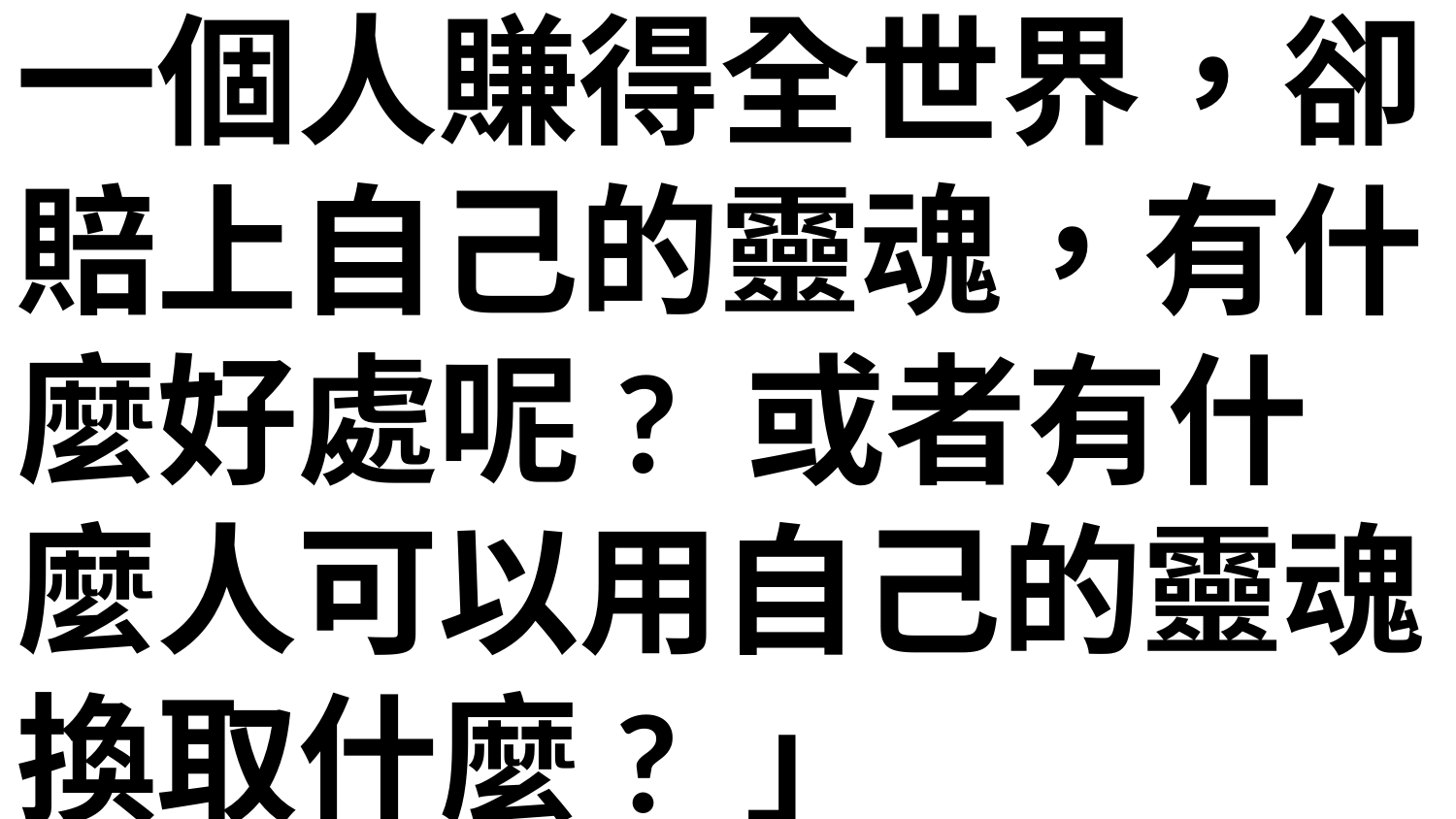

一個人賺得全世界，卻賠上自己的靈魂，有什麼好處呢? 或者有什麼人可以用自己的靈魂換取什麼? 」